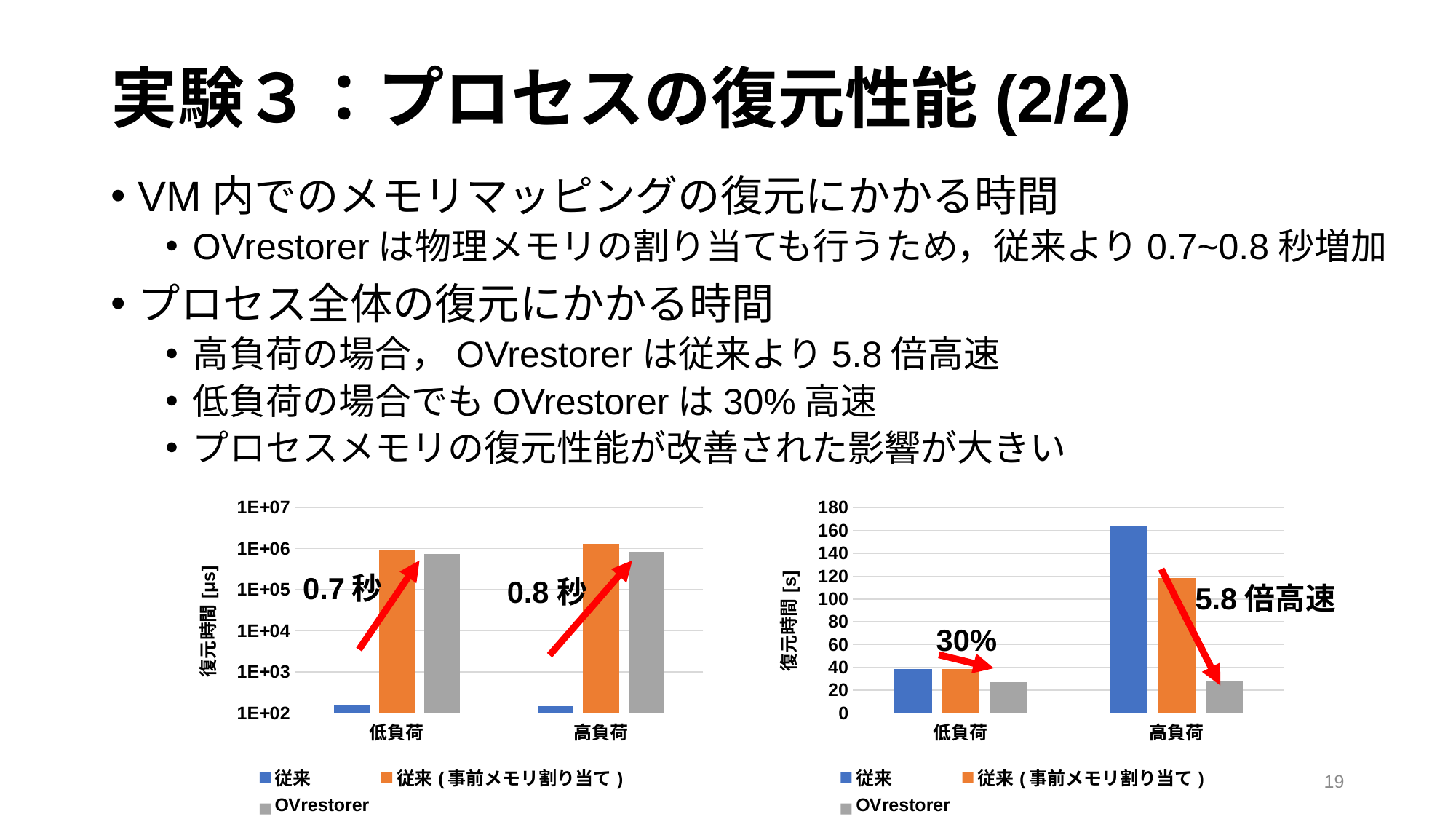

# 実験３：プロセスの復元性能(2/2)
VM内でのメモリマッピングの復元にかかる時間
OVrestorerは物理メモリの割り当ても行うため，従来より0.7~0.8秒増加
プロセス全体の復元にかかる時間
高負荷の場合，OVrestorerは従来より5.8倍高速
低負荷の場合でもOVrestorerは30%高速
プロセスメモリの復元性能が改善された影響が大きい

### Chart

| Category | 従来 | 従来(事前メモリ割り当て) | OVrestorer |
|---|---|---|---|
| 低負荷 | 161.29999999999754 | 898148.0 | 745623.1 |
| 高負荷 | 149.59999999999417 | 1328640.2 | 829165.7999999999 |

### Chart

| Category | 従来 | 従来(事前メモリ割り当て) | OVrestorer |
|---|---|---|---|
| 低負荷 | 38.7961072 | 38.6986097 | 27.224742175400003 |
| 高負荷 | 164.2031339 | 118.2617177 | 28.547934114999997 |
0.7秒
0.8秒
5.8倍高速
30%
19